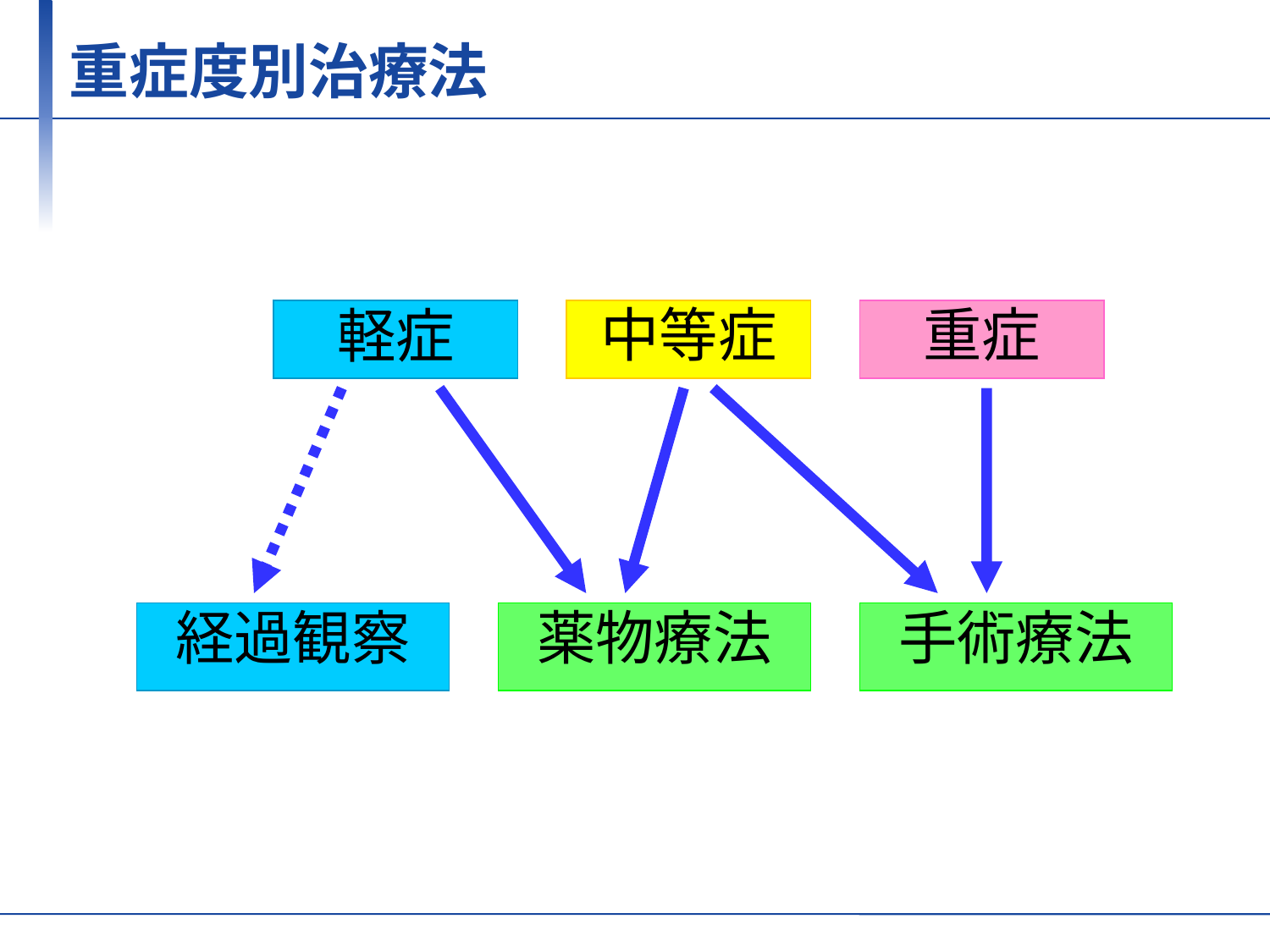

# 重症度別治療法
軽症
中等症
重症

経過観察
薬物療法
手術療法